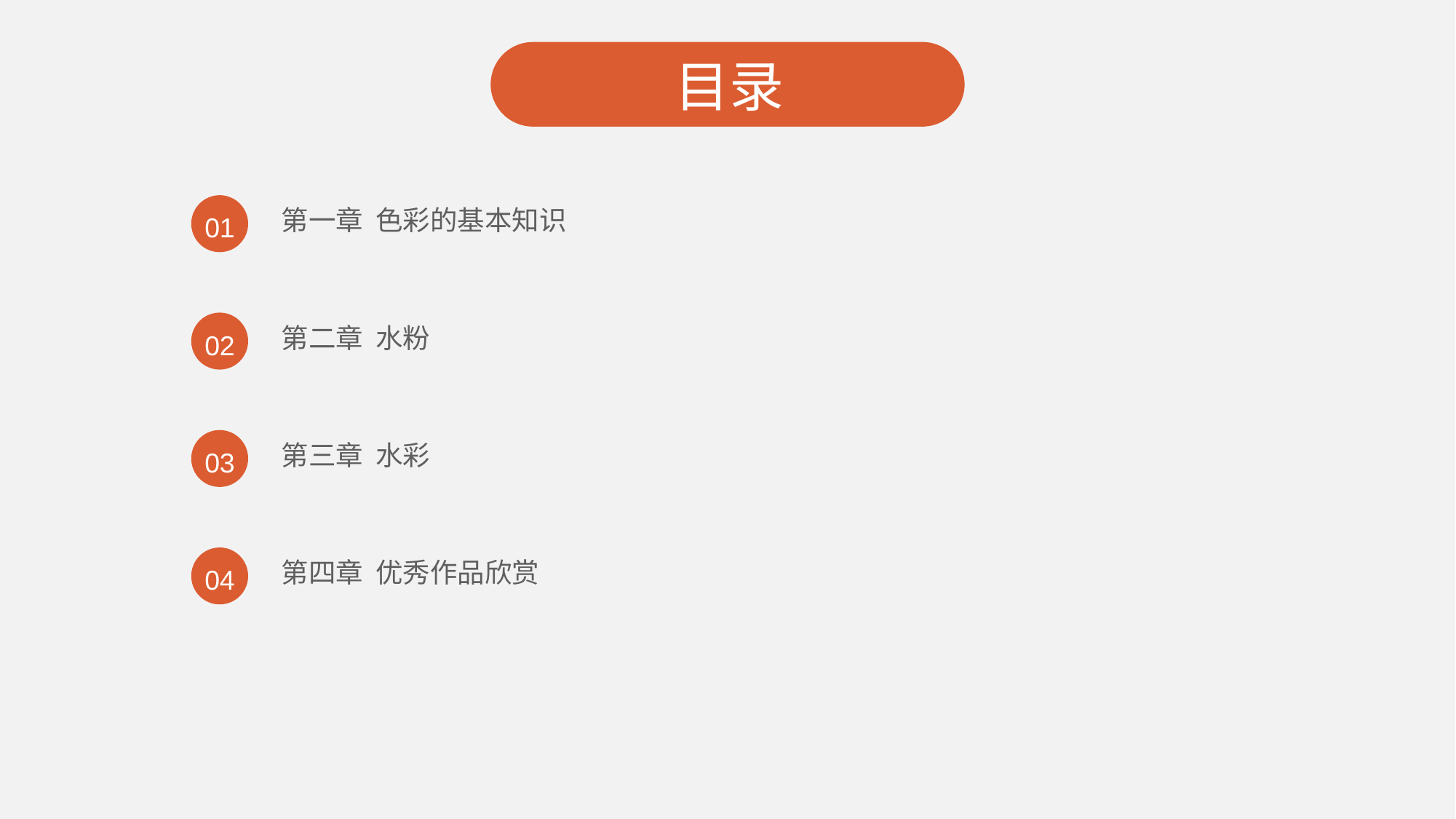

目录
01
第一章  色彩的基本知识
02
第二章  水粉
03
第三章  水彩
04
第四章  优秀作品欣赏